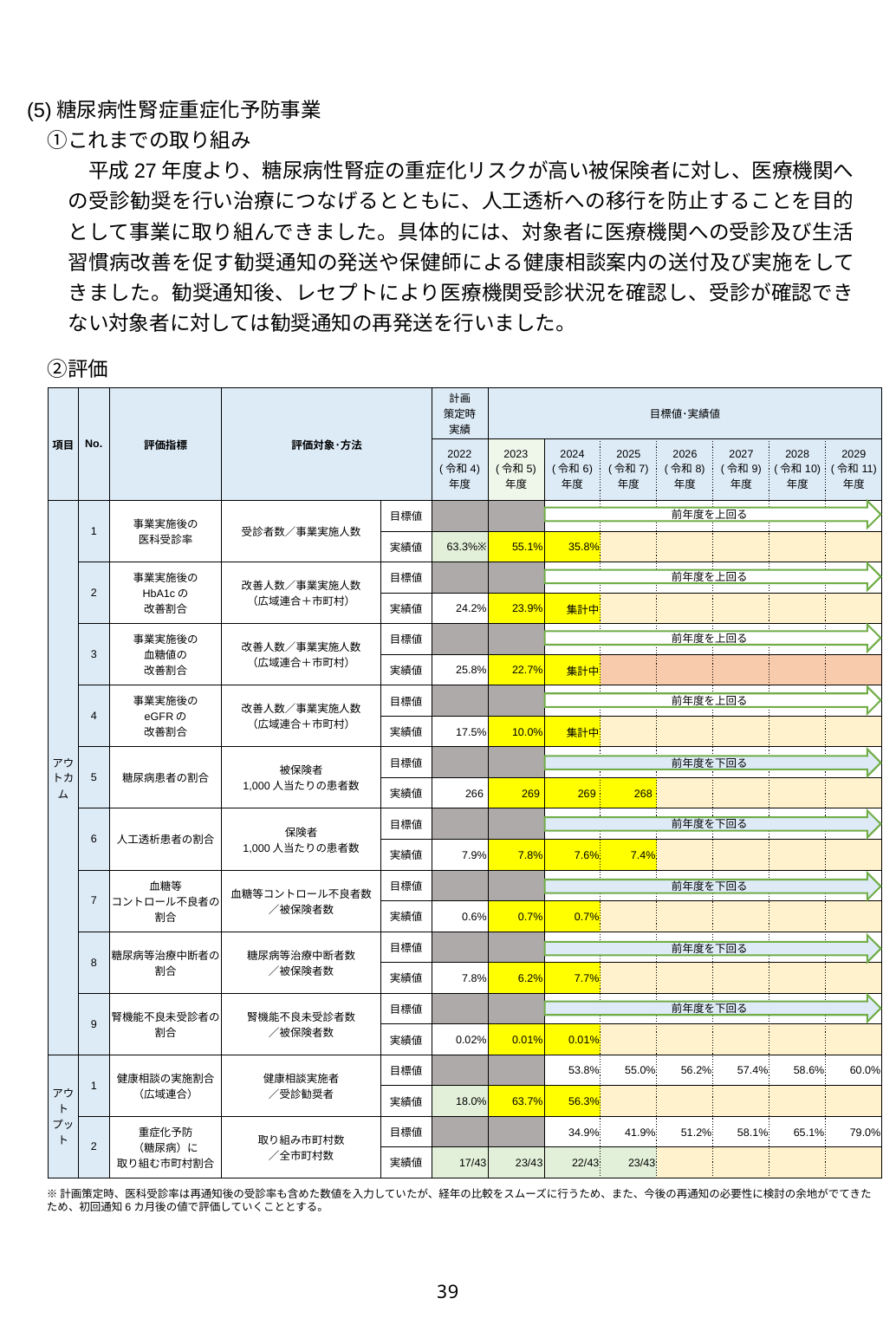

(5)糖尿病性腎症重症化予防事業
　①これまでの取り組み
　平成27年度より、糖尿病性腎症の重症化リスクが高い被保険者に対し、医療機関への受診勧奨を行い治療につなげるとともに、人工透析への移行を防止することを目的として事業に取り組んできました。具体的には、対象者に医療機関への受診及び生活習慣病改善を促す勧奨通知の発送や保健師による健康相談案内の送付及び実施をしてきました。勧奨通知後、レセプトにより医療機関受診状況を確認し、受診が確認できない対象者に対しては勧奨通知の再発送を行いました。
　②評価
| 項目 | No. | 評価指標 | 評価対象･方法 |  | 計画 策定時 実績 | 目標値･実績値 |  |  |  |  |  |  |
| --- | --- | --- | --- | --- | --- | --- | --- | --- | --- | --- | --- | --- |
|  |  |  |  |  | 2022 (令和4) 年度 | 2023 (令和5) 年度 | 2024 (令和6) 年度 | 2025 (令和7) 年度 | 2026 (令和8) 年度 | 2027 (令和9) 年度 | 2028 (令和10) 年度 | 2029 (令和11) 年度 |
| アウトカム | 1 | 事業実施後の 医科受診率 | 受診者数／事業実施人数 | 目標値 |  |  |  |  |  |  |  |  |
|  |  |  |  | 実績値 | 63.3%※ | 55.1% | 35.8% |  |  |  |  |  |
|  | 2 | 事業実施後の HbA1cの 改善割合 | 改善人数／事業実施人数 （広域連合＋市町村） | 目標値 |  |  |  |  |  |  |  |  |
|  |  |  |  | 実績値 | 24.2% | 23.9% | 集計中 |  |  |  |  |  |
|  | 3 | 事業実施後の 血糖値の 改善割合 | 改善人数／事業実施人数 （広域連合＋市町村） | 目標値 |  |  |  |  |  |  |  |  |
|  |  |  |  | 実績値 | 25.8% | 22.7% | 集計中 |  |  |  |  |  |
|  | 4 | 事業実施後の eGFRの 改善割合 | 改善人数／事業実施人数 （広域連合＋市町村） | 目標値 |  |  |  |  |  |  |  |  |
|  |  |  |  | 実績値 | 17.5% | 10.0% | 集計中 |  |  |  |  |  |
|  | 5 | 糖尿病患者の割合 | 被保険者 1,000人当たりの患者数 | 目標値 |  |  |  |  |  |  |  |  |
|  |  |  |  | 実績値 | 266 | 269 | 269 | 268 |  |  |  |  |
|  | 6 | 人工透析患者の割合 | 保険者 1,000人当たりの患者数 | 目標値 |  |  |  |  |  |  |  |  |
|  |  |  |  | 実績値 | 7.9% | 7.8% | 7.6% | 7.4% |  |  |  |  |
|  | 7 | 血糖等 コントロール不良者の 割合 | 血糖等コントロール不良者数 ／被保険者数 | 目標値 |  |  |  |  |  |  |  |  |
|  |  |  |  | 実績値 | 0.6% | 0.7% | 0.7% |  |  |  |  |  |
|  | 8 | 糖尿病等治療中断者の割合 | 糖尿病等治療中断者数 ／被保険者数 | 目標値 |  |  |  |  |  |  |  |  |
|  |  |  |  | 実績値 | 7.8% | 6.2% | 7.7% |  |  |  |  |  |
|  | 9 | 腎機能不良未受診者の割合 | 腎機能不良未受診者数 ／被保険者数 | 目標値 |  |  |  |  |  |  |  |  |
|  |  |  |  | 実績値 | 0.02% | 0.01% | 0.01% |  |  |  |  |  |
| アウトプット | 1 | 健康相談の実施割合 （広域連合） | 健康相談実施者 ／受診勧奨者 | 目標値 |  |  | 53.8% | 55.0% | 56.2% | 57.4% | 58.6% | 60.0% |
|  |  |  |  | 実績値 | 18.0% | 63.7% | 56.3% |  |  |  |  |  |
|  | 2 | 重症化予防 （糖尿病）に 取り組む市町村割合 | 取り組み市町村数 ／全市町村数 | 目標値 |  |  | 34.9% | 41.9% | 51.2% | 58.1% | 65.1% | 79.0% |
|  |  |  |  | 実績値 | 17/43 | 23/43 | 22/43 | 23/43 |  |  |  |  |
前年度を上回る
前年度を上回る
前年度を上回る
前年度を上回る
前年度を下回る
前年度を下回る
前年度を下回る
前年度を下回る
前年度を下回る
※計画策定時、医科受診率は再通知後の受診率も含めた数値を入力していたが、経年の比較をスムーズに行うため、また、今後の再通知の必要性に検討の余地がでてきたため、初回通知6カ月後の値で評価していくこととする。
39